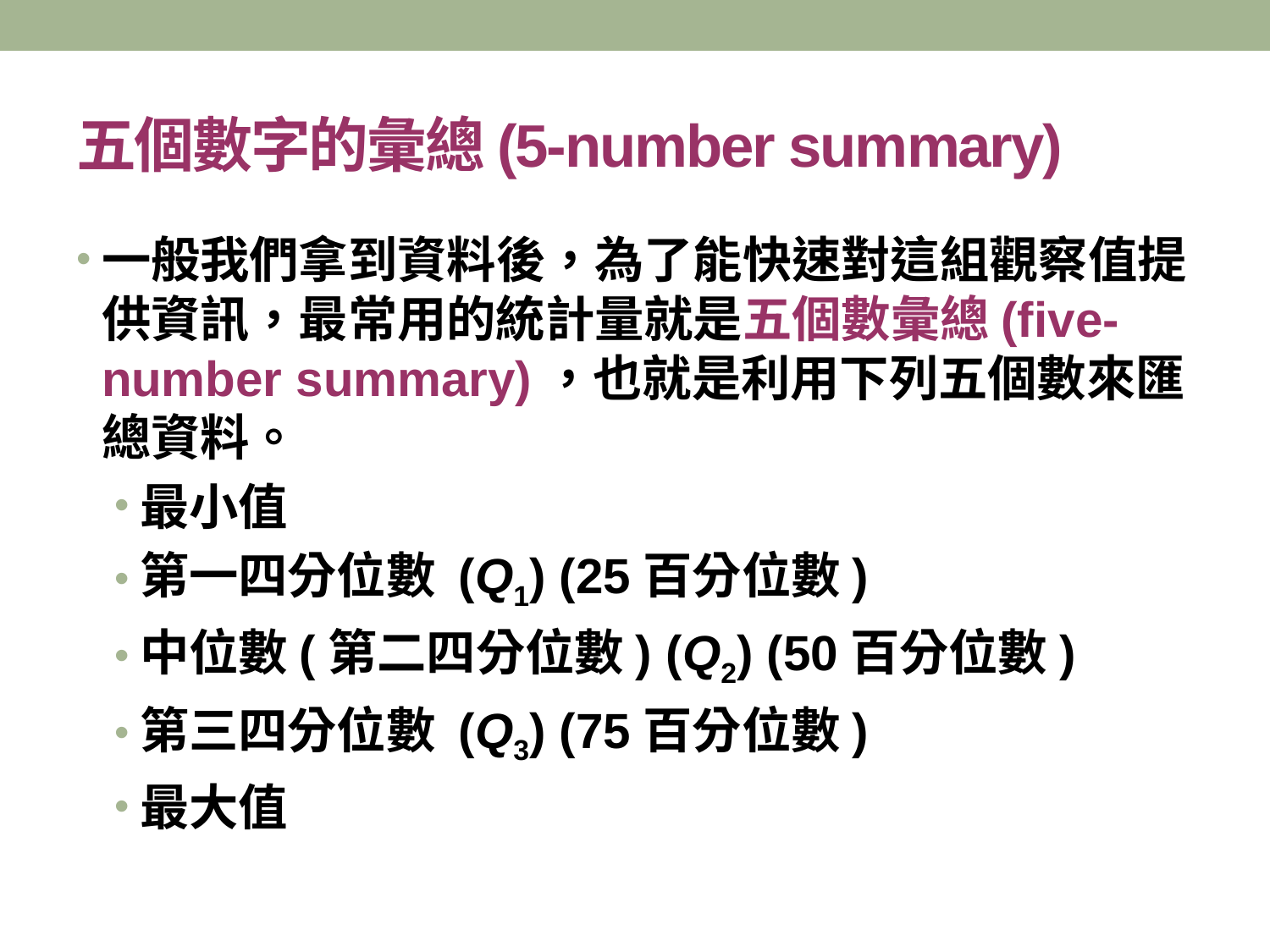

# 五個數字的彙總(5-number summary)
一般我們拿到資料後，為了能快速對這組觀察值提供資訊，最常用的統計量就是五個數彙總(five-number summary)，也就是利用下列五個數來匯總資料。
最小值
第一四分位數 (Q1) (25百分位數)
中位數(第二四分位數) (Q2) (50百分位數)
第三四分位數 (Q3) (75百分位數)
最大值